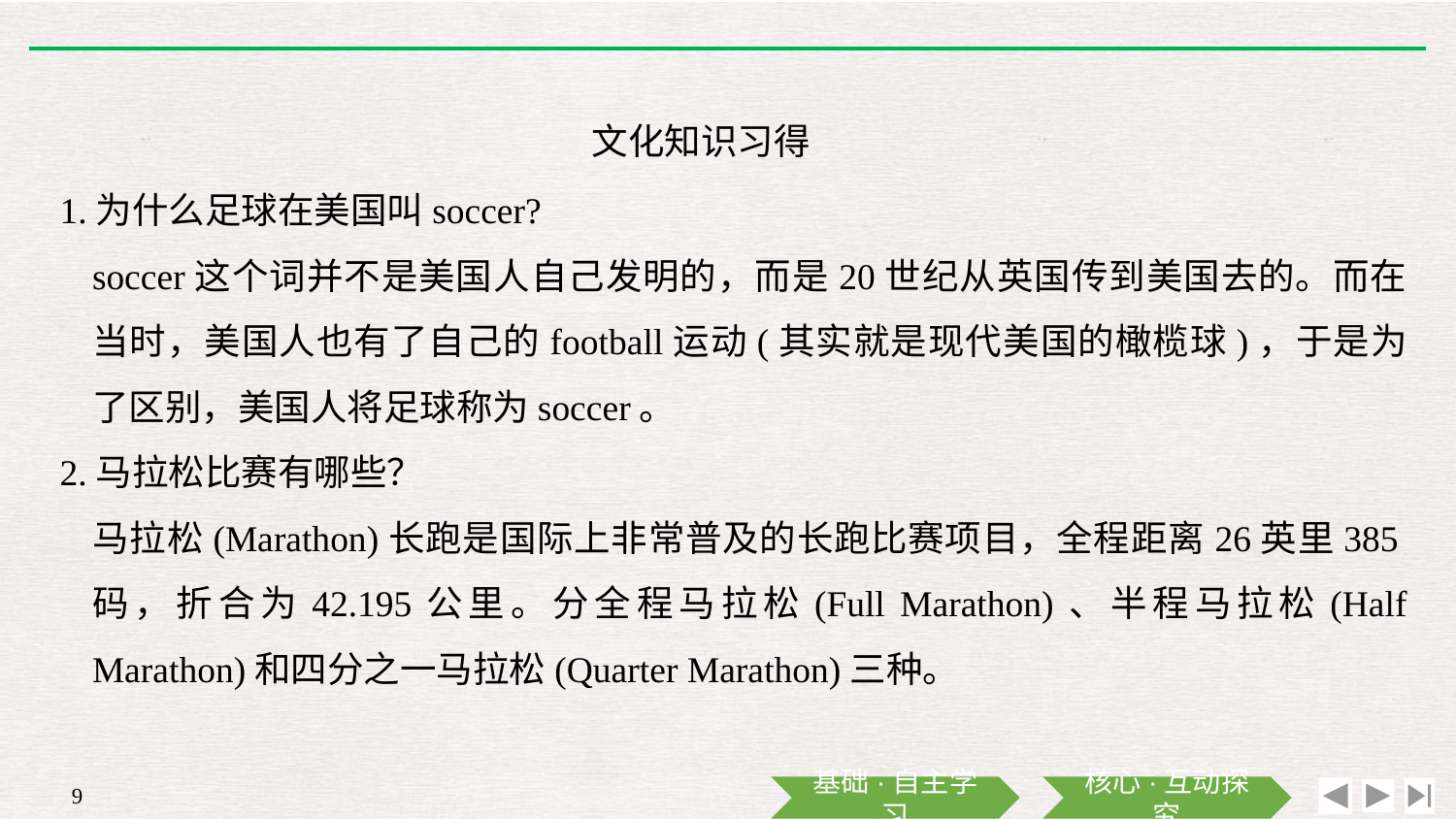

文化知识习得
1.为什么足球在美国叫soccer?
	soccer这个词并不是美国人自己发明的，而是20世纪从英国传到美国去的。而在当时，美国人也有了自己的football运动(其实就是现代美国的橄榄球)，于是为了区别，美国人将足球称为soccer。
2.马拉松比赛有哪些？
	马拉松(Marathon)长跑是国际上非常普及的长跑比赛项目，全程距离26英里385码，折合为42.195公里。分全程马拉松(Full Marathon)、半程马拉松(Half Marathon)和四分之一马拉松(Quarter Marathon)三种。